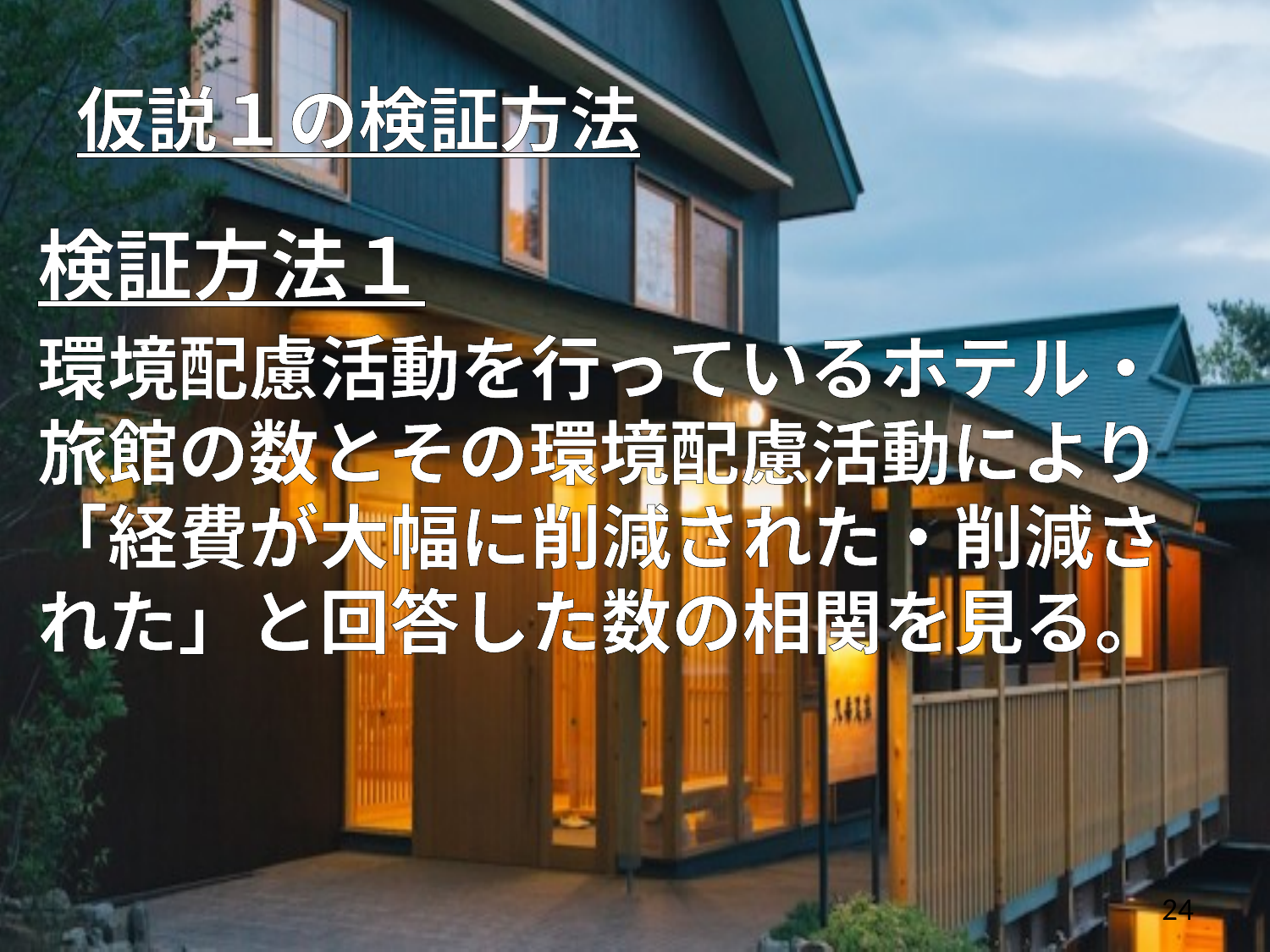

# 仮説１の検証方法

検証方法１
環境配慮活動を行っているホテル・旅館の数とその環境配慮活動により「経費が大幅に削減された・削減された」と回答した数の相関を見る。

24